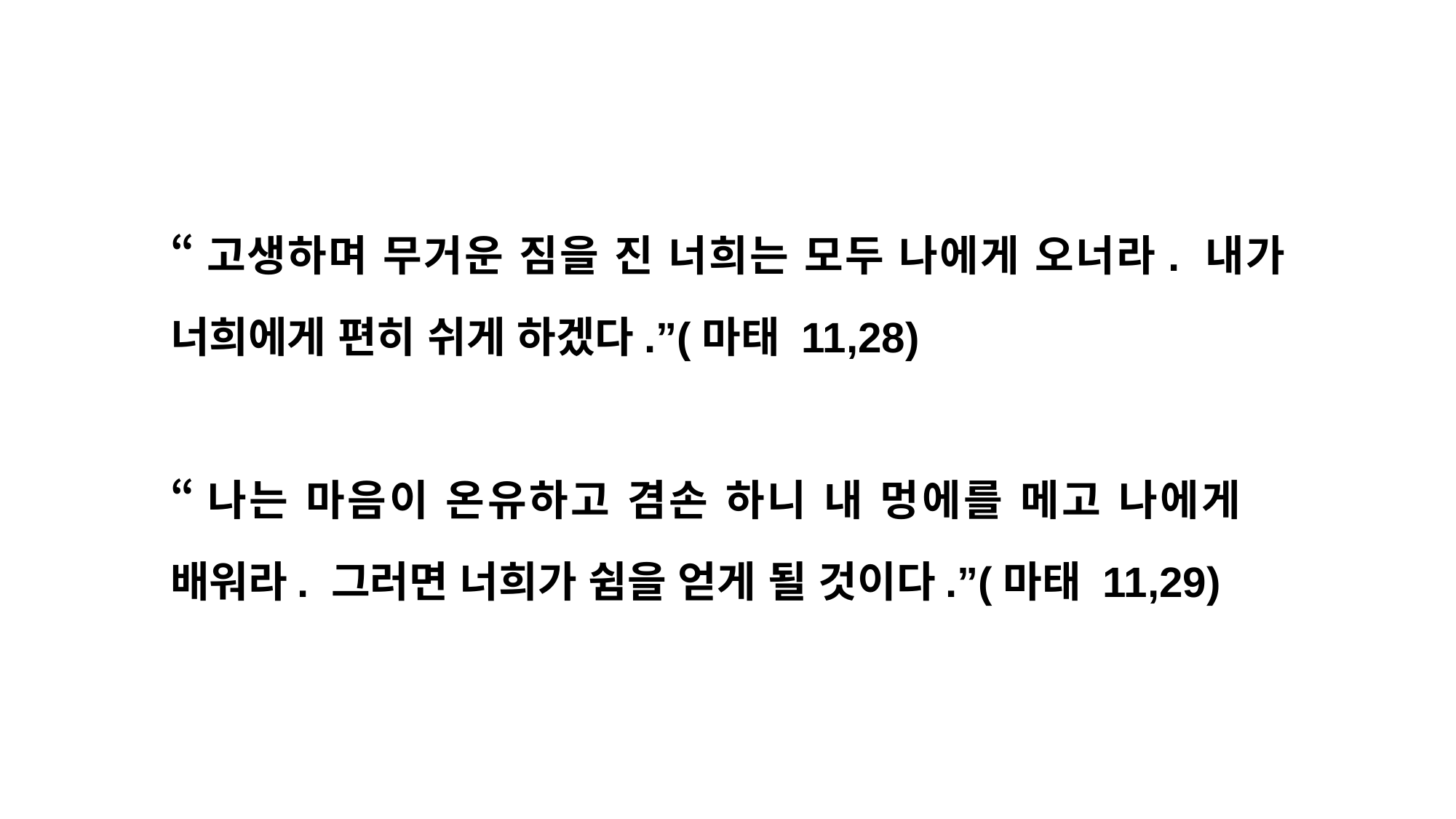

“고생하며 무거운 짐을 진 너희는 모두 나에게 오너라. 내가 너희에게 편히 쉬게 하겠다.”(마태 11,28)

“나는 마음이 온유하고 겸손 하니 내 멍에를 메고 나에게    배워라. 그러면 너희가 쉼을 얻게 될 것이다.”(마태 11,29)